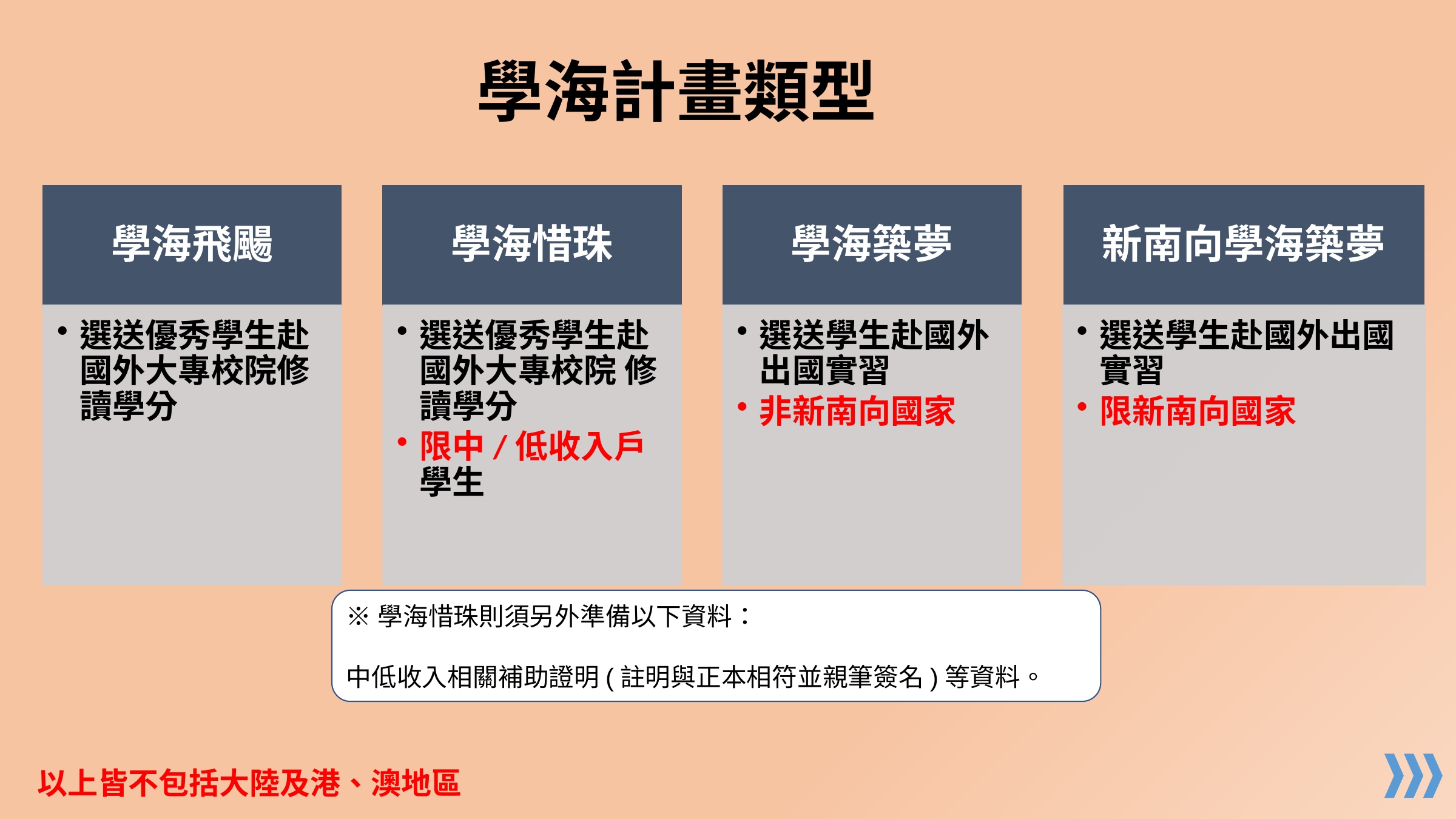

# 學海計畫類型
學海飛颺
選送優秀學生赴國外大專校院修讀學分

學海惜珠
選送優秀學生赴國外大專校院 修讀學分
限中/低收入戶學生

學海築夢
選送學生赴國外出國實習
非新南向國家

新南向學海築夢
選送學生赴國外出國實習
限新南向國家

※學海惜珠則須另外準備以下資料：

中低收入相關補助證明(註明與正本相符並親筆簽名)等資料。

以上皆不包括大陸及港、澳地區